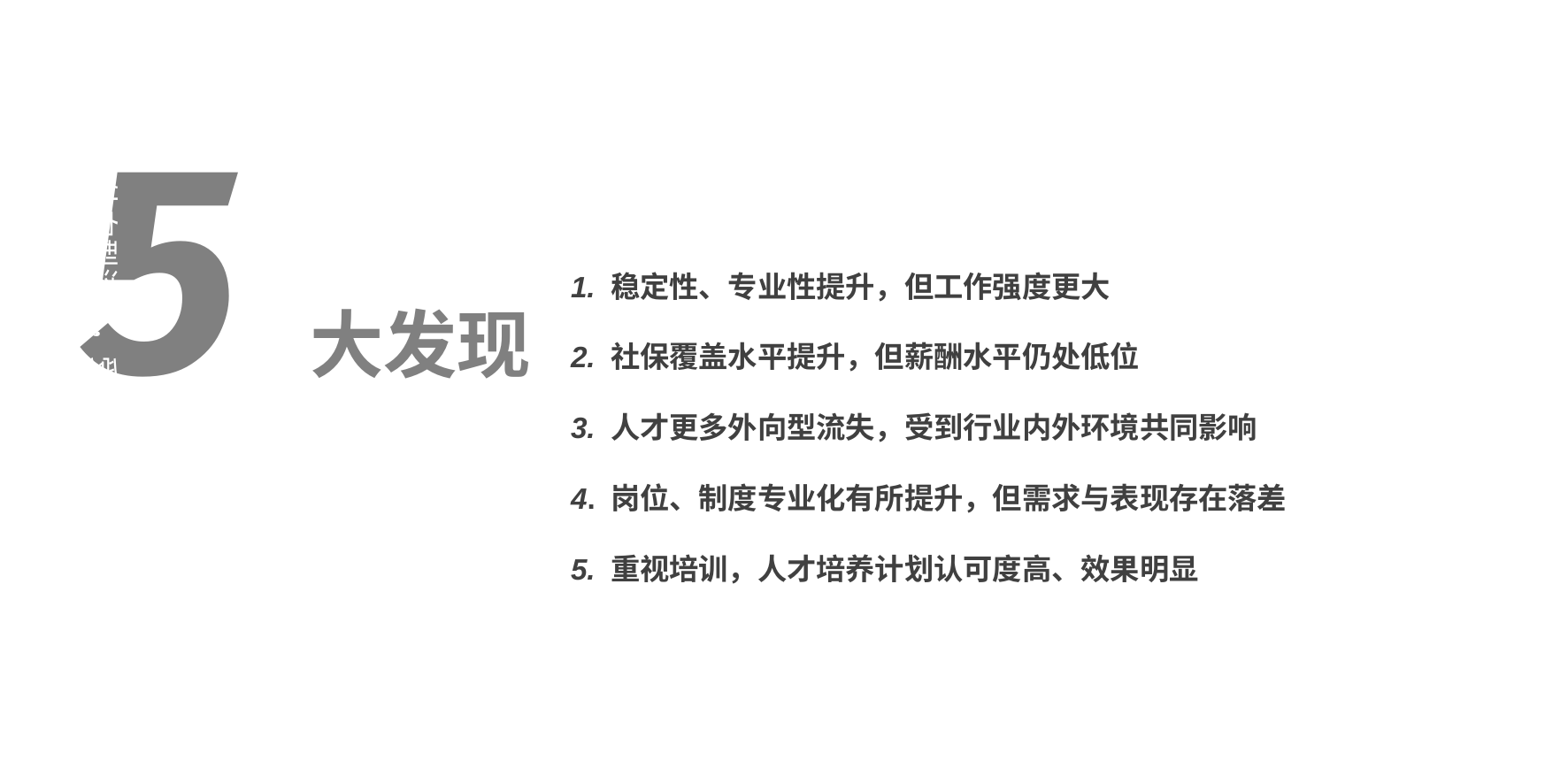

人才更多外向型流失，受到行业内外环境共同影响发现三
5大发现
1. 稳定性、专业性提升，但工作强度更大
2. 社保覆盖水平提升，但薪酬水平仍处低位
3. 人才更多外向型流失，受到行业内外环境共同影响
4. 岗位、制度专业化有所提升，但需求与表现存在落差
5. 重视培训，人才培养计划认可度高、效果明显